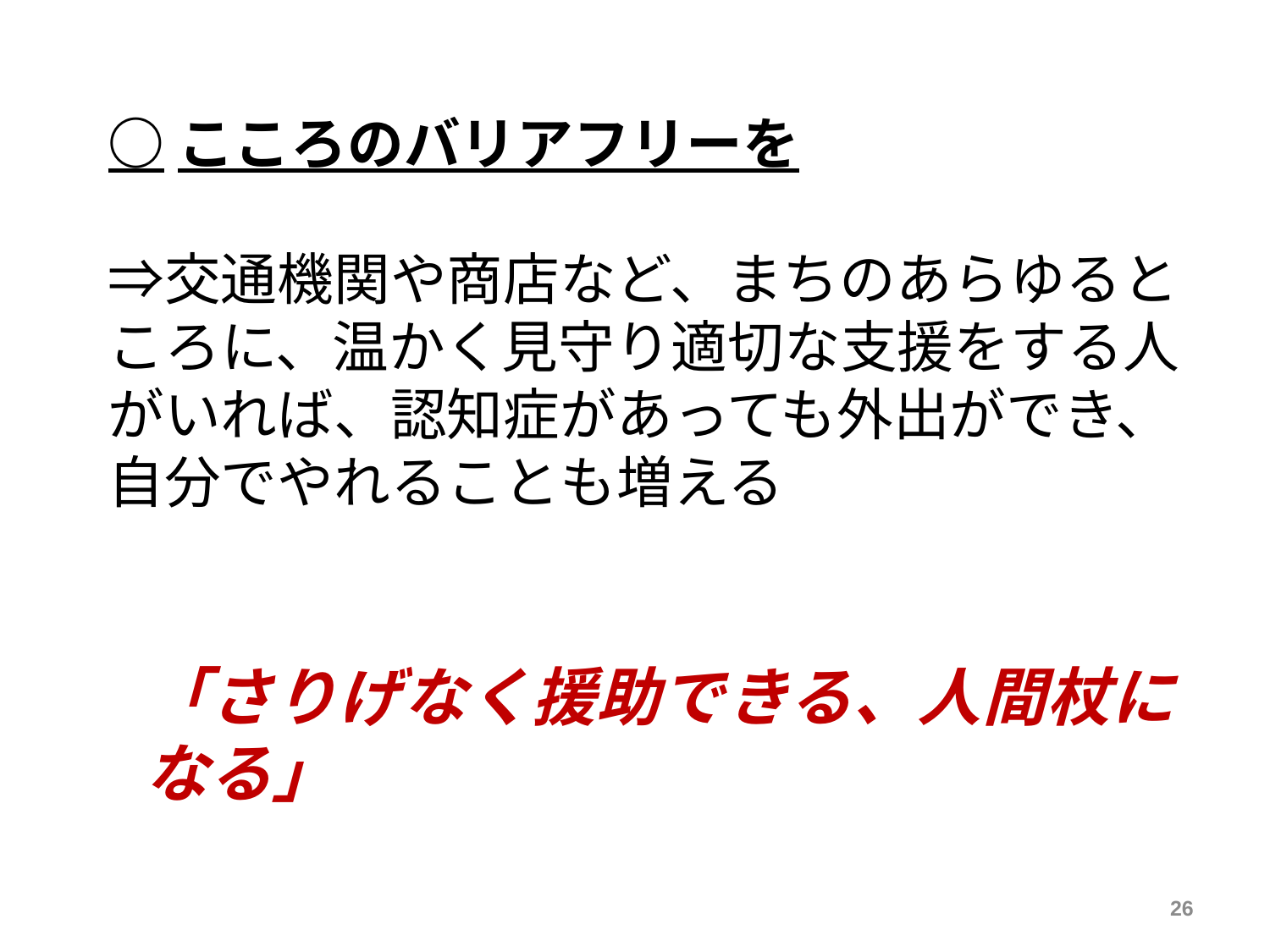

# ○こころのバリアフリーを ⇒交通機関や商店など、まちのあらゆるところに、温かく見守り適切な支援をする人がいれば、認知症があっても外出ができ、自分でやれることも増える
「さりげなく援助できる、人間杖になる」
26